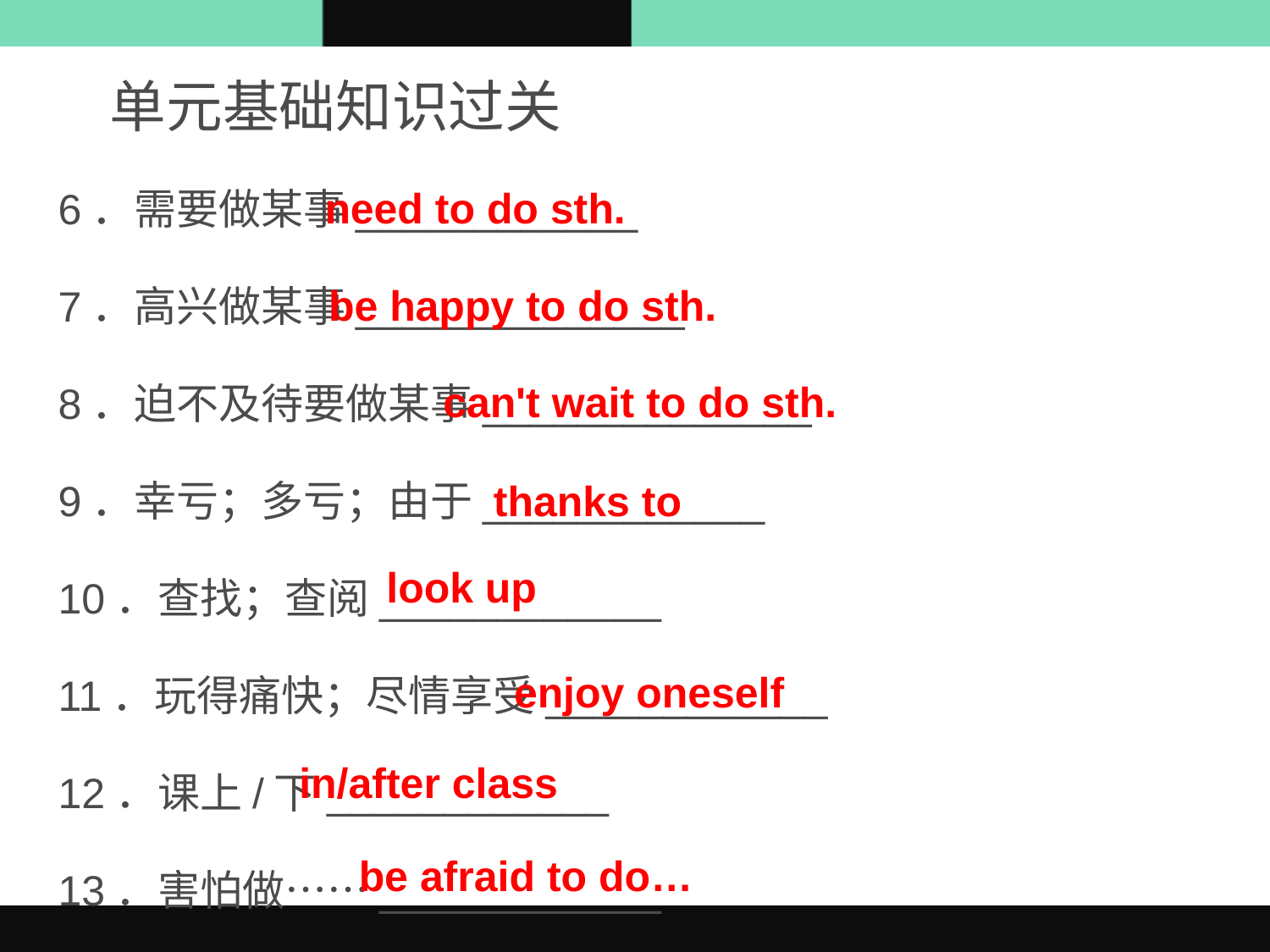

单元基础知识过关
6．需要做某事____________
7．高兴做某事______________
8．迫不及待要做某事______________
9．幸亏；多亏；由于____________
10．查找；查阅____________
11．玩得痛快；尽情享受____________
12．课上/下____________
13．害怕做……____________
need to do sth.
be happy to do sth.
can't wait to do sth.
thanks to
look up
enjoy oneself
in/after class
be afraid to do…